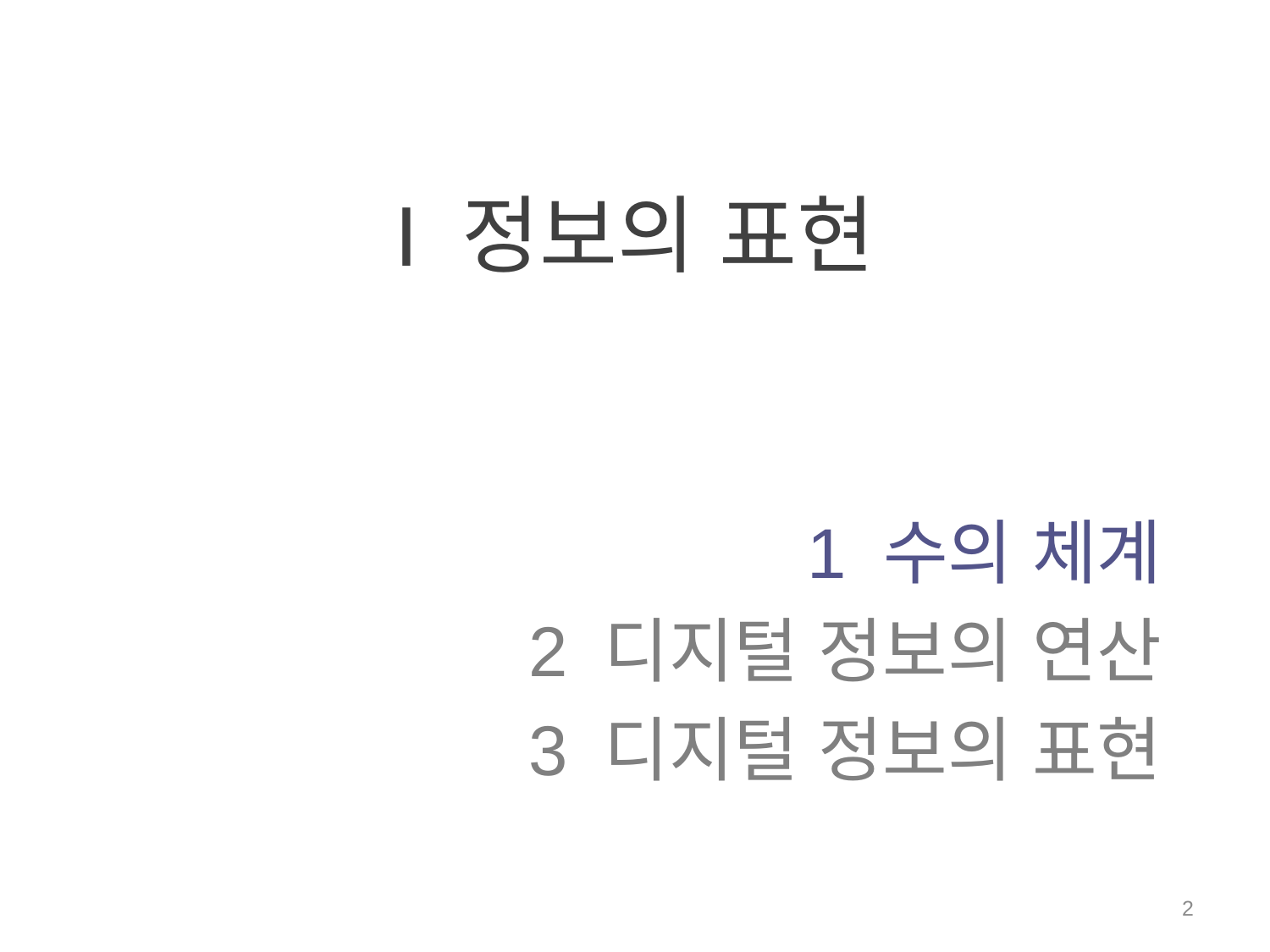

# I 정보의 표현
1 수의 체계
2 디지털 정보의 연산
3 디지털 정보의 표현
2